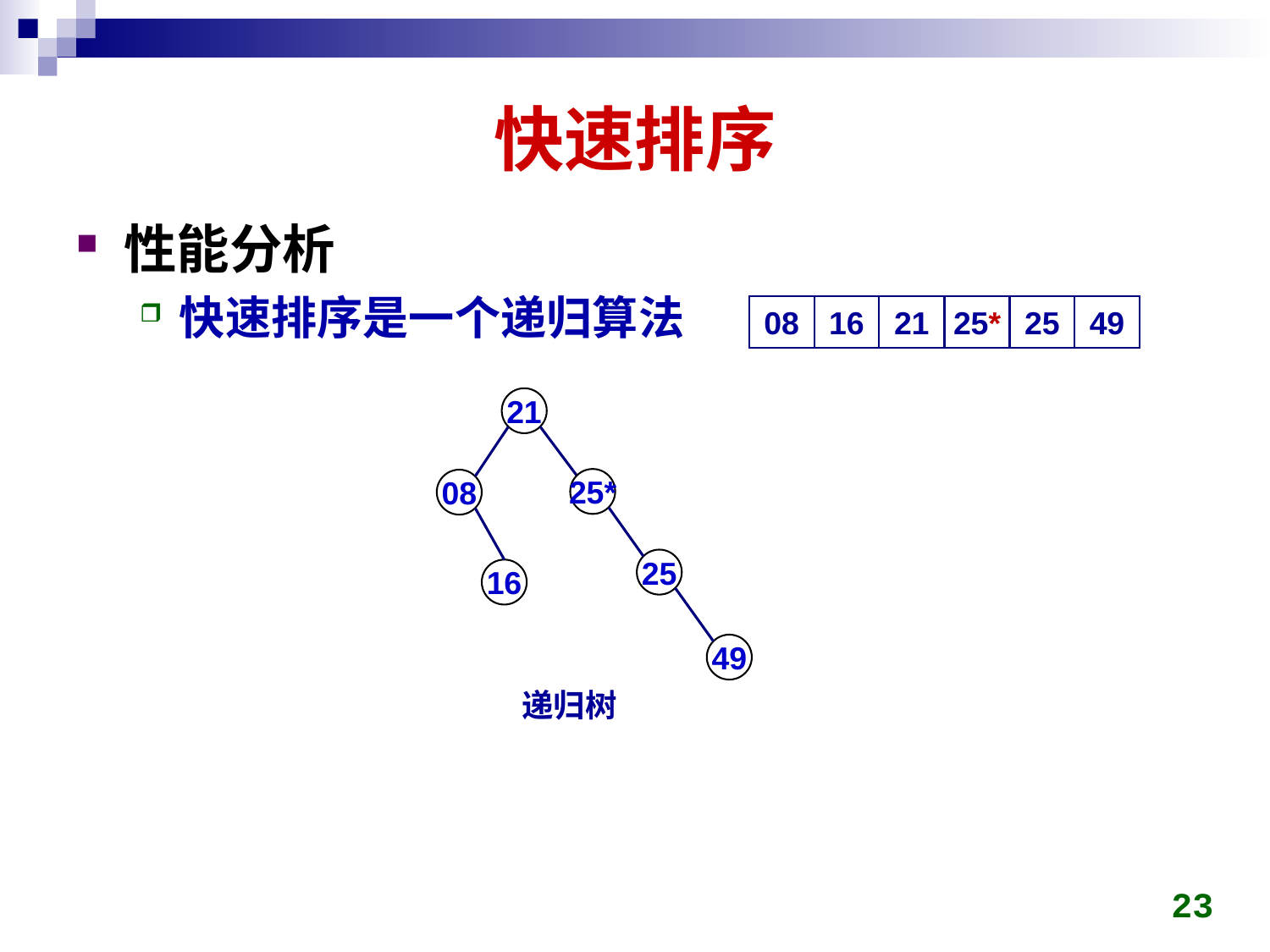

# 快速排序
性能分析
快速排序是一个递归算法
08
16
21
25*
25
49
21
25*
08
25
16
49
递归树
23